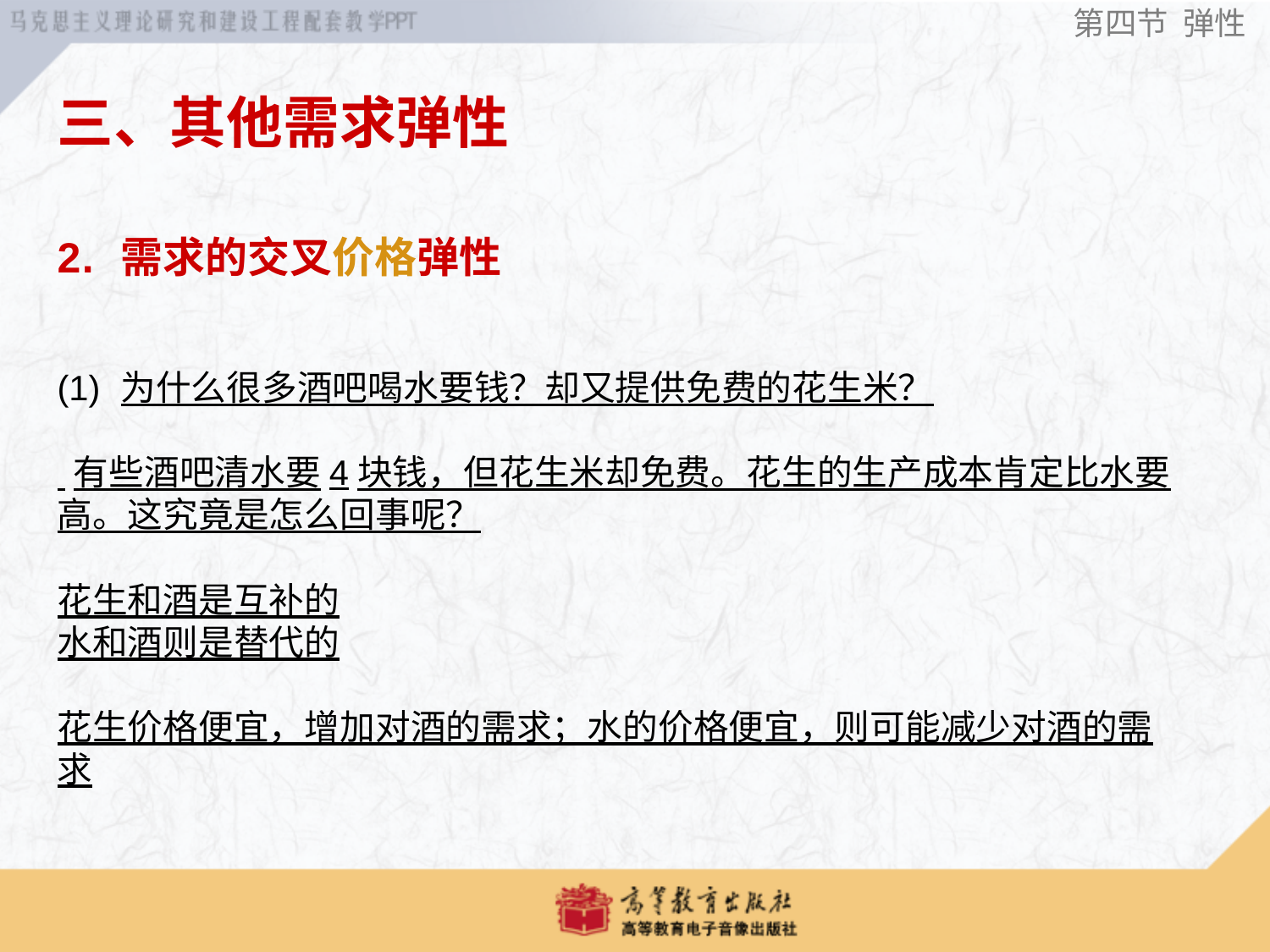

第四节  弹性
三、其他需求弹性
需求的交叉价格弹性

为什么很多酒吧喝水要钱？却又提供免费的花生米？

 有些酒吧清水要4块钱，但花生米却免费。花生的生产成本肯定比水要高。这究竟是怎么回事呢？

花生和酒是互补的
水和酒则是替代的

花生价格便宜，增加对酒的需求；水的价格便宜，则可能减少对酒的需求